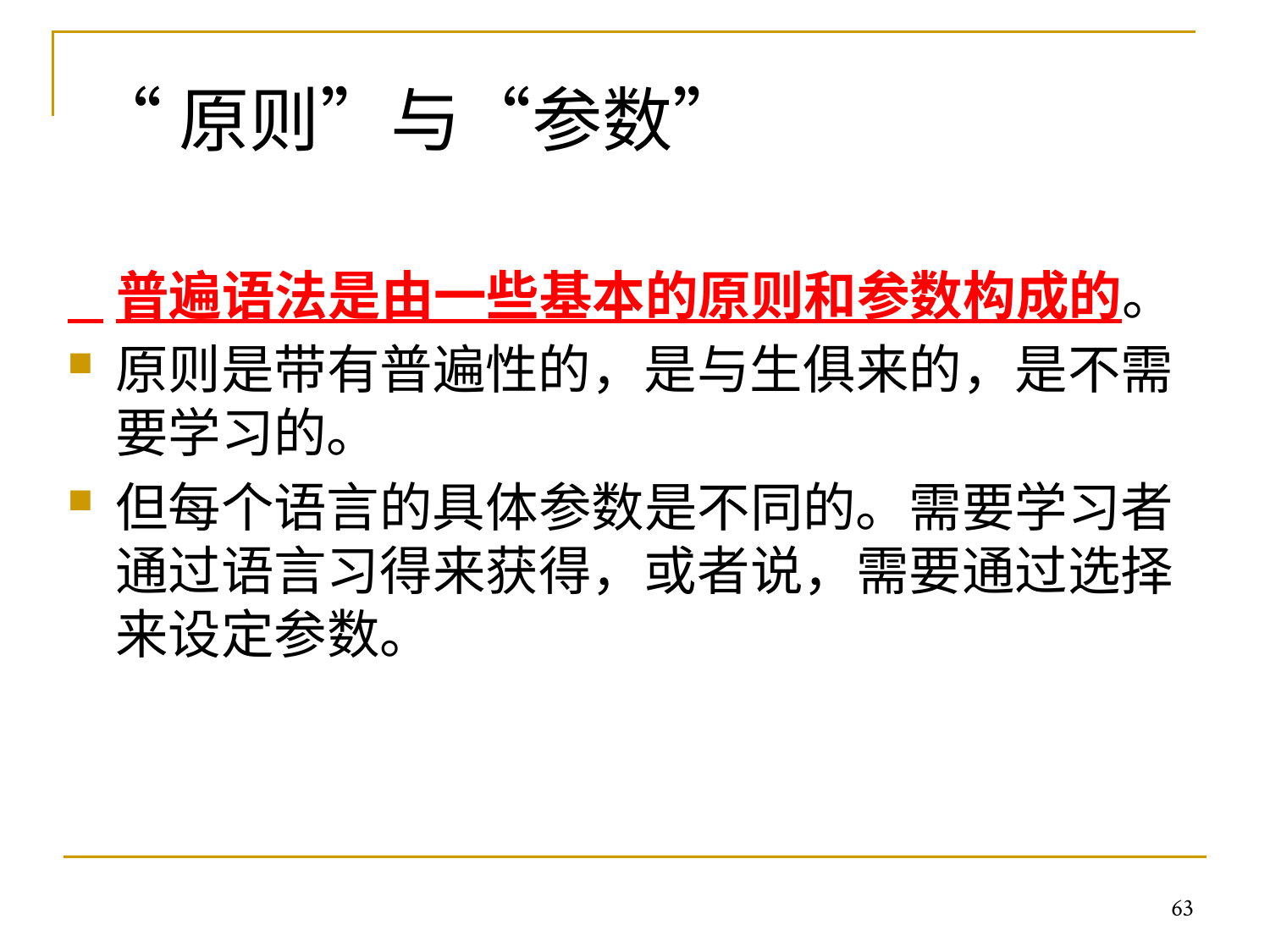

# “原则”与“参数”
   普遍语法是由一些基本的原则和参数构成的。
原则是带有普遍性的，是与生俱来的，是不需要学习的。
但每个语言的具体参数是不同的。需要学习者通过语言习得来获得，或者说，需要通过选择来设定参数。
63